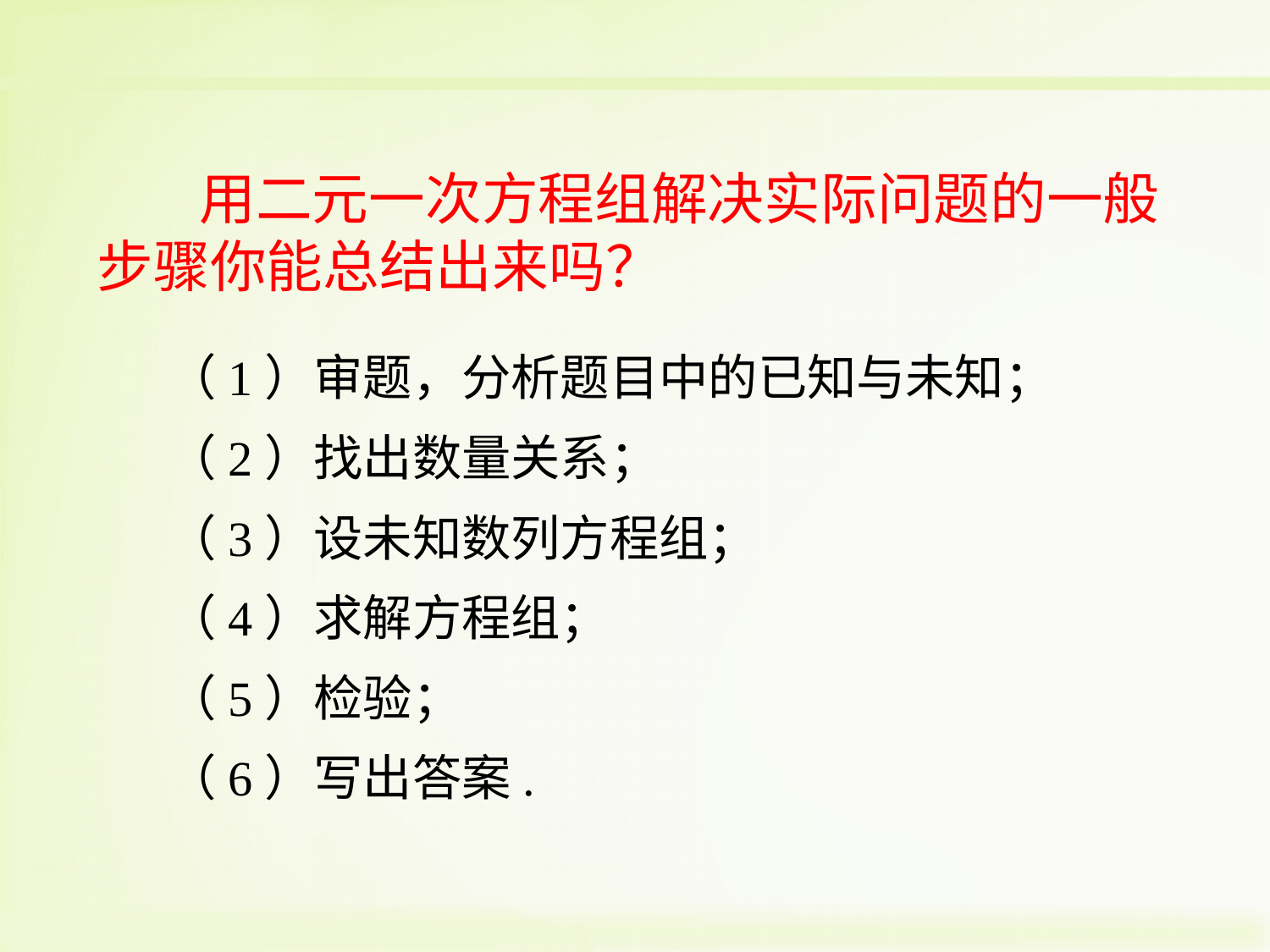

用二元一次方程组解决实际问题的一般步骤你能总结出来吗？
（1）审题，分析题目中的已知与未知；
（2）找出数量关系；
（3）设未知数列方程组；
（4）求解方程组；
（5）检验；
（6）写出答案.